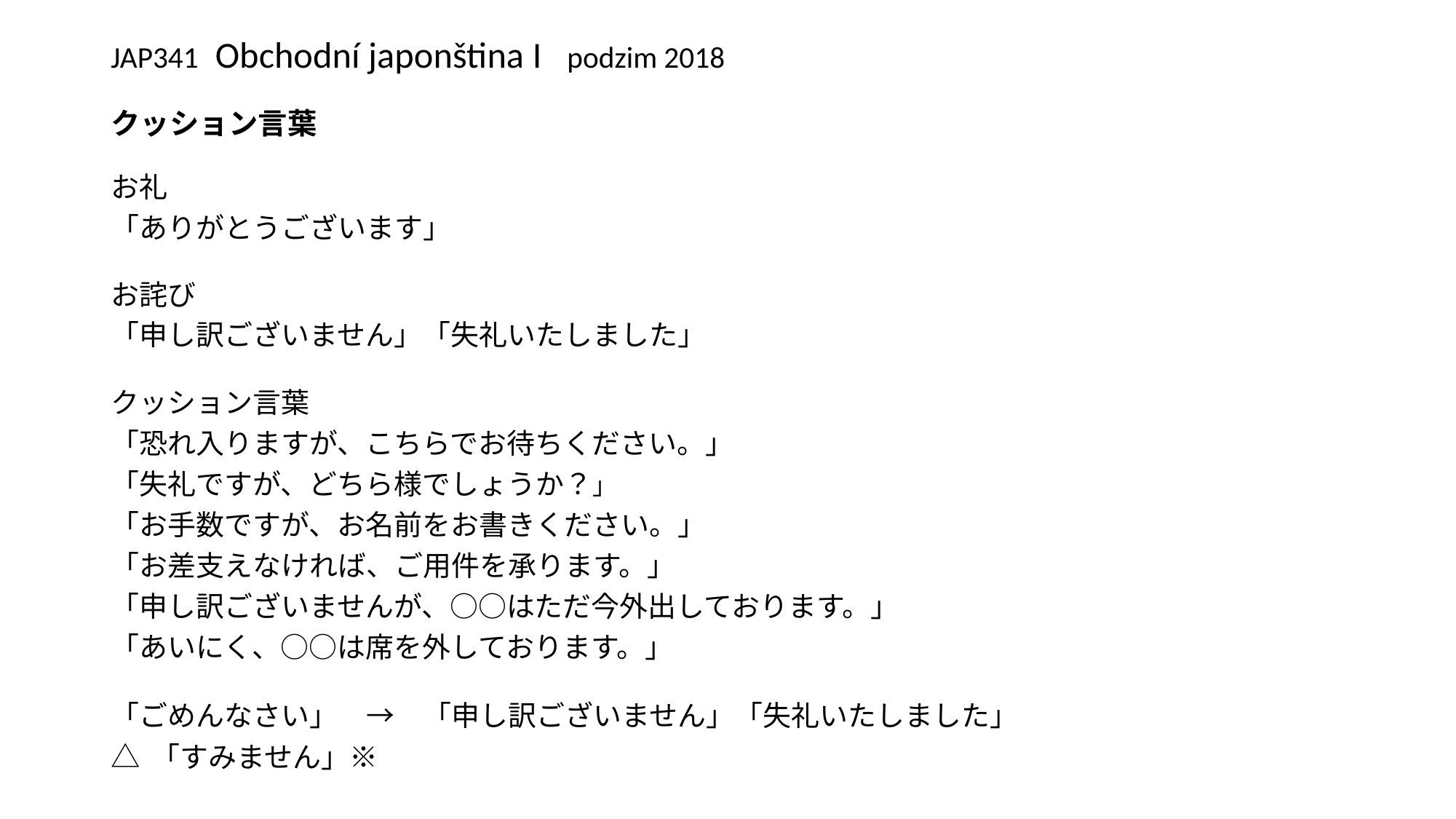

# JAP341  Obchodní japonština I   podzim 2018
クッション言葉

お礼
「ありがとうございます」
お詫び
「申し訳ございません」「失礼いたしました」
クッション言葉
「恐れ入りますが、こちらでお待ちください。」
「失礼ですが、どちら様でしょうか？」
「お手数ですが、お名前をお書きください。」
「お差支えなければ、ご用件を承ります。」
「申し訳ございませんが、○○はただ今外出しております。」
「あいにく、○○は席を外しております。」

「ごめんなさい」　→　「申し訳ございません」「失礼いたしました」
△ 「すみません」※